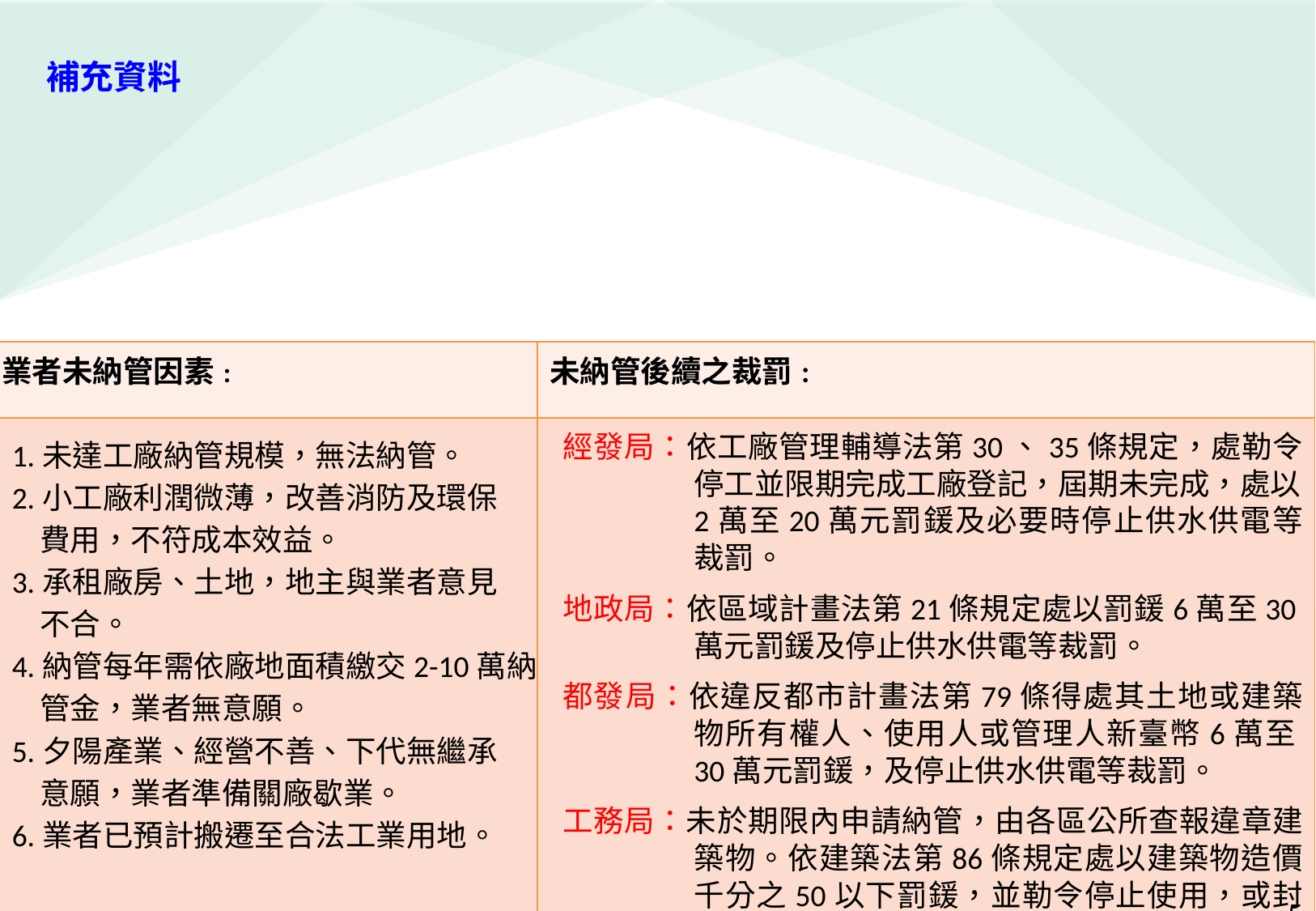

# 補充資料
| 業者未納管因素: | 未納管後續之裁罰: |
| --- | --- |
|  |  |
經發局：依工廠管理輔導法第30、35條規定，處勒令停工並限期完成工廠登記，屆期未完成，處以2萬至20萬元罰鍰及必要時停止供水供電等裁罰。
地政局：依區域計畫法第21條規定處以罰鍰6萬至30萬元罰鍰及停止供水供電等裁罰。
都發局：依違反都市計畫法第79條得處其土地或建築物所有權人、使用人或管理人新臺幣6萬至30萬元罰鍰，及停止供水供電等裁罰。
工務局：未於期限內申請納管，由各區公所查報違章建築物。依建築法第86條規定處以建築物造價千分之50以下罰鍰，並勒令停止使用，或封閉、強制拆除。
1.未達工廠納管規模，無法納管。
2.小工廠利潤微薄，改善消防及環保
   費用，不符成本效益。
3.承租廠房、土地，地主與業者意見
   不合。
4.納管每年需依廠地面積繳交2-10萬納
   管金，業者無意願。
5.夕陽產業、經營不善、下代無繼承
   意願，業者準備關廠歇業。
6.業者已預計搬遷至合法工業用地。
5